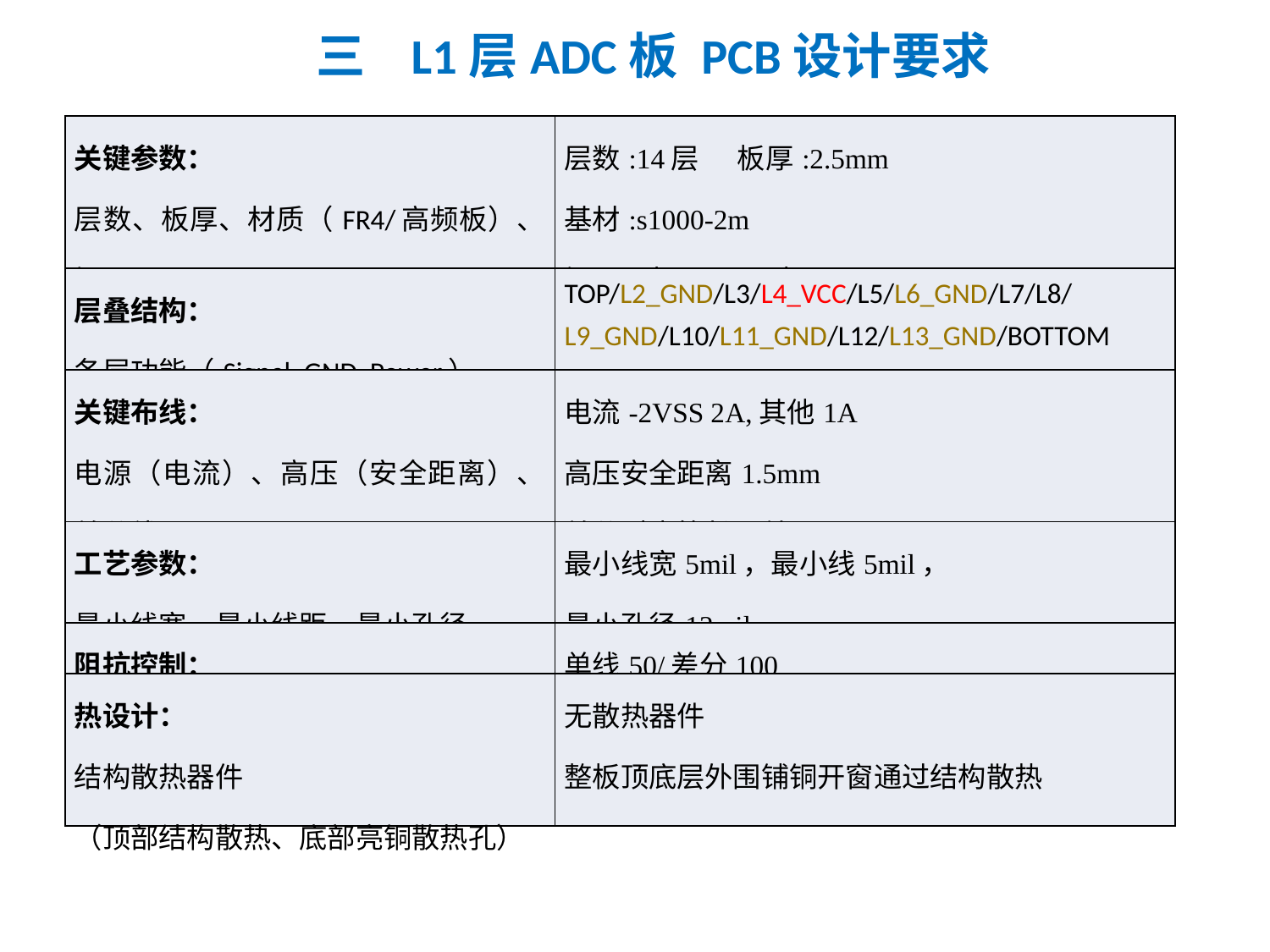

三   L1层ADC板 PCB设计要求
| 关键参数： 层数、板厚、材质（FR4/高频板）、铜厚 | 层数:14层 板厚:2.5mm 基材:s1000-2m 铜厚:表层1OZ,内层1OZ |
| --- | --- |
| 层叠结构： 各层功能（Signal, GND, Power） | TOP/L2\_GND/L3/L4\_VCC/L5/L6\_GND/L7/L8/ L9\_GND/L10/L11\_GND/L12/L13\_GND/BOTTOM |
| 关键布线： 电源（电流）、高压（安全距离）、差分线 | 电流-2VSS 2A,其他1A 高压安全距离1.5mm 差分对内等长误差±2mil |
| 工艺参数： 最小线宽、最小线距、最小孔径 | 最小线宽5mil，最小线5mil， 最小孔径12mil |
| 阻抗控制： | 单线50/差分100 |
| 热设计： 结构散热器件 （顶部结构散热、底部亮铜散热孔） | 无散热器件 整板顶底层外围铺铜开窗通过结构散热 |